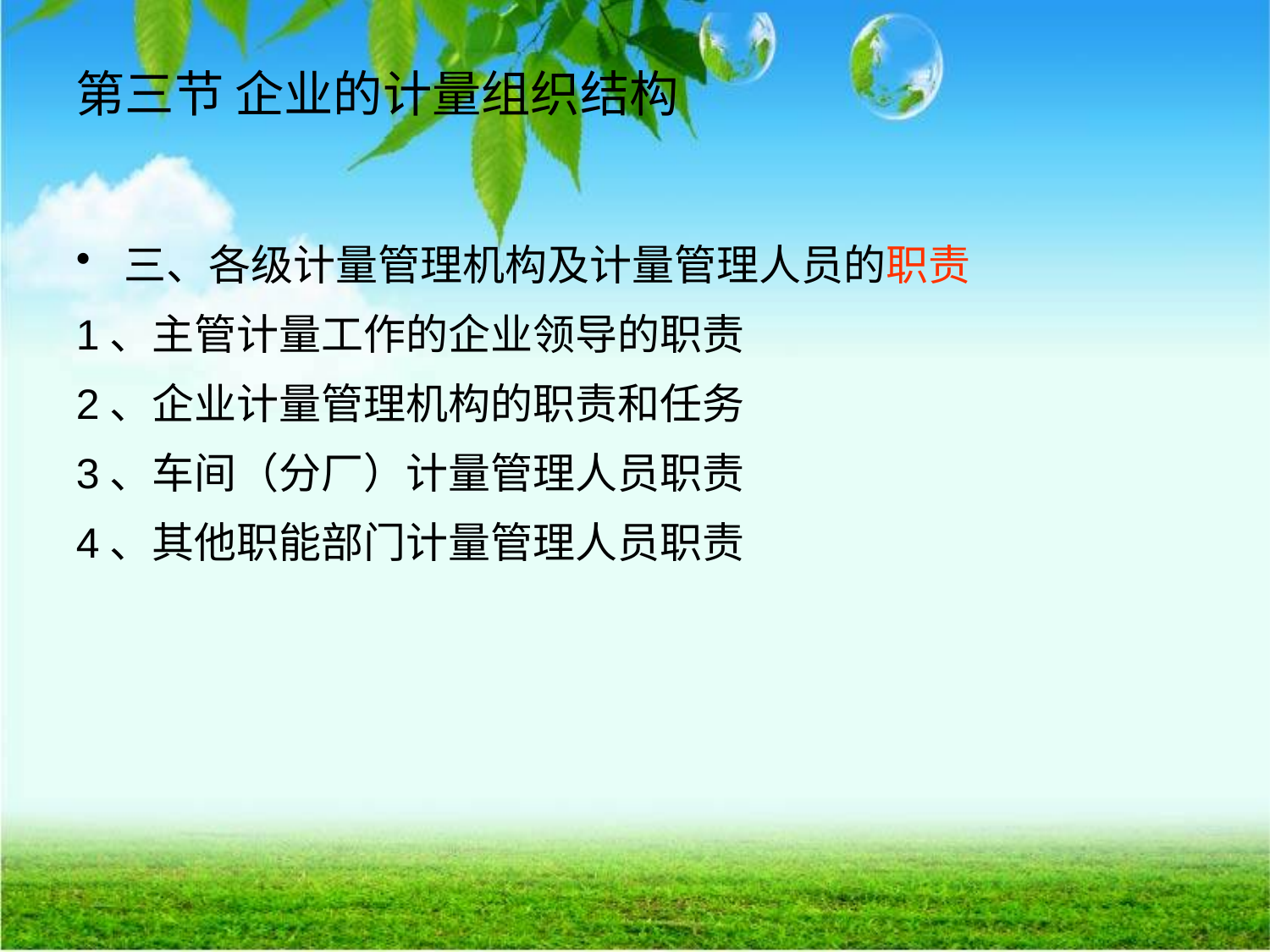

三、各级计量管理机构及计量管理人员的职责
1、主管计量工作的企业领导的职责
2、企业计量管理机构的职责和任务
3、车间（分厂）计量管理人员职责
4、其他职能部门计量管理人员职责

# 第三节 企业的计量组织结构